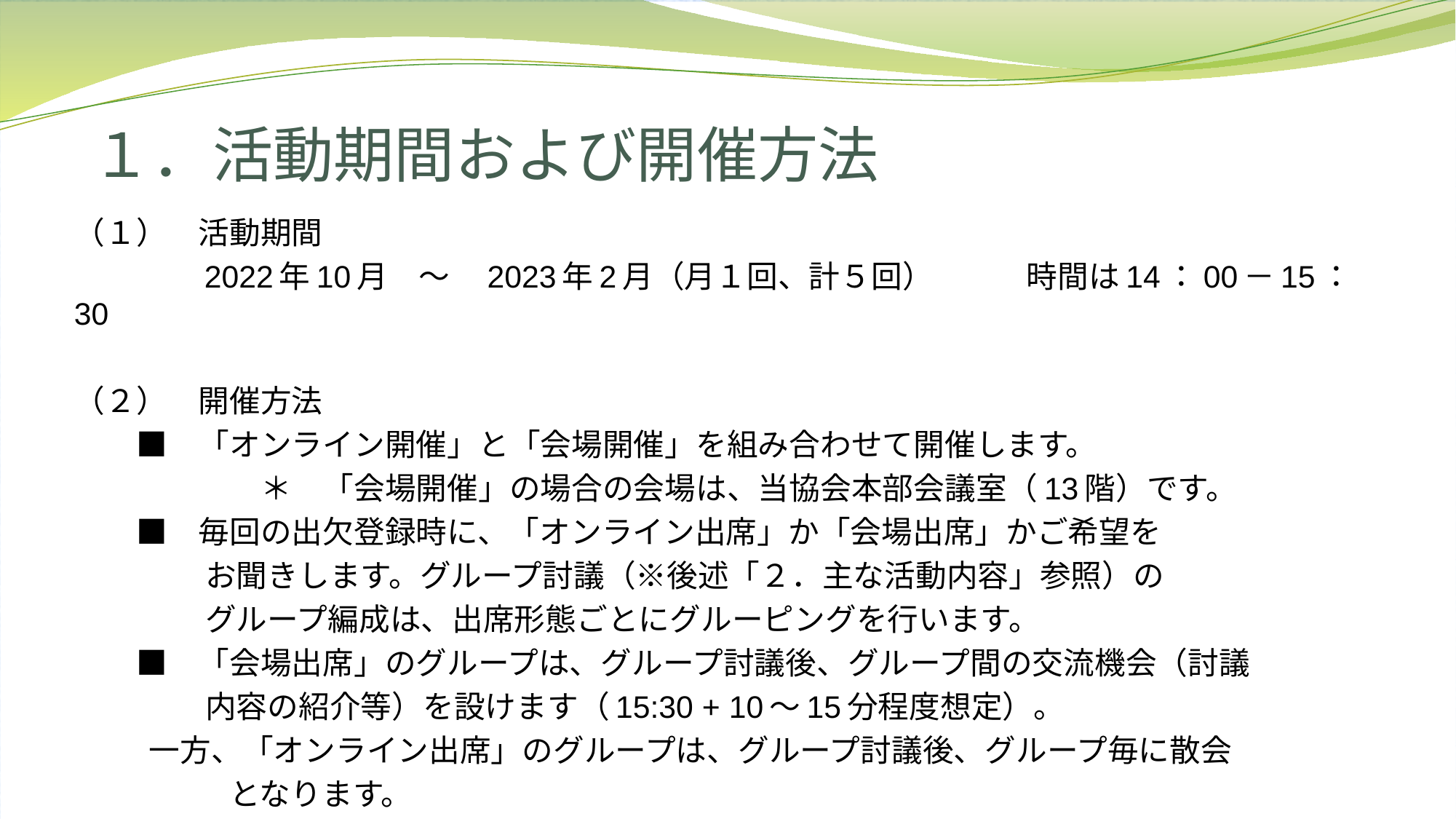

# １．活動期間および開催方法
（１）　活動期間
　　　　2022年10月　～　2023年2月（月１回、計５回）　　　時間は14：00－15：30

（２）　開催方法
　　■　「オンライン開催」と「会場開催」を組み合わせて開催します。
　　　　　　＊　「会場開催」の場合の会場は、当協会本部会議室（13階）です。
　　■　毎回の出欠登録時に、「オンライン出席」か「会場出席」かご希望を
　　　 　お聞きします。グループ討議（※後述「２．主な活動内容」参照）の
　　　　 グループ編成は、出席形態ごとにグルーピングを行います。
　　■　「会場出席」のグループは、グループ討議後、グループ間の交流機会（討議
　　　　 内容の紹介等）を設けます（15:30 + 10～15分程度想定）。
          一方、「オンライン出席」のグループは、グループ討議後、グループ毎に散会
　　　　　となります。